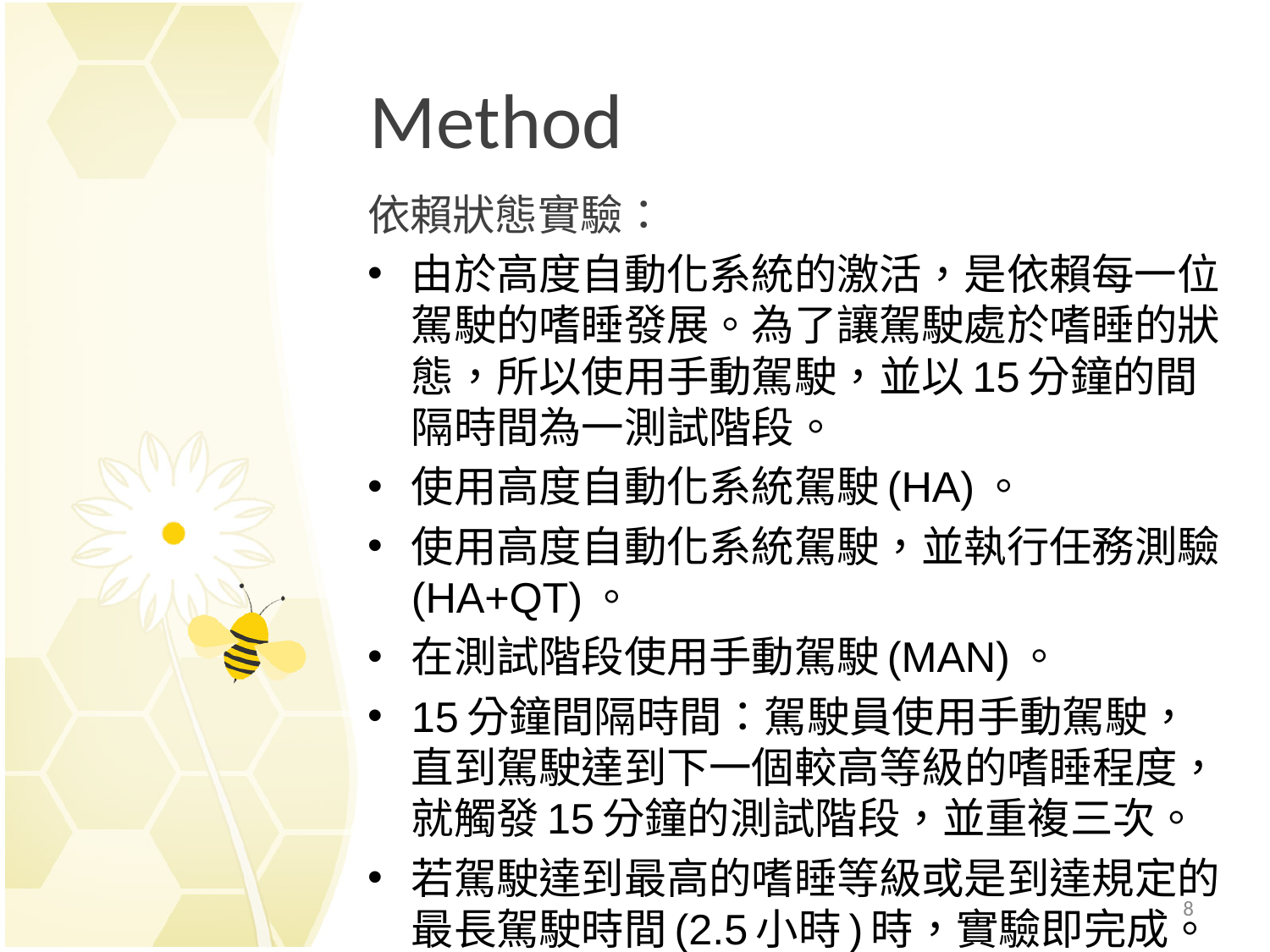

# Method
依賴狀態實驗：
由於高度自動化系統的激活，是依賴每一位駕駛的嗜睡發展。為了讓駕駛處於嗜睡的狀態，所以使用手動駕駛，並以15分鐘的間隔時間為一測試階段。
使用高度自動化系統駕駛(HA)。
使用高度自動化系統駕駛，並執行任務測驗(HA+QT)。
在測試階段使用手動駕駛(MAN)。
15分鐘間隔時間：駕駛員使用手動駕駛，直到駕駛達到下一個較高等級的嗜睡程度，就觸發15分鐘的測試階段，並重複三次。
若駕駛達到最高的嗜睡等級或是到達規定的最長駕駛時間(2.5小時)時，實驗即完成。

8